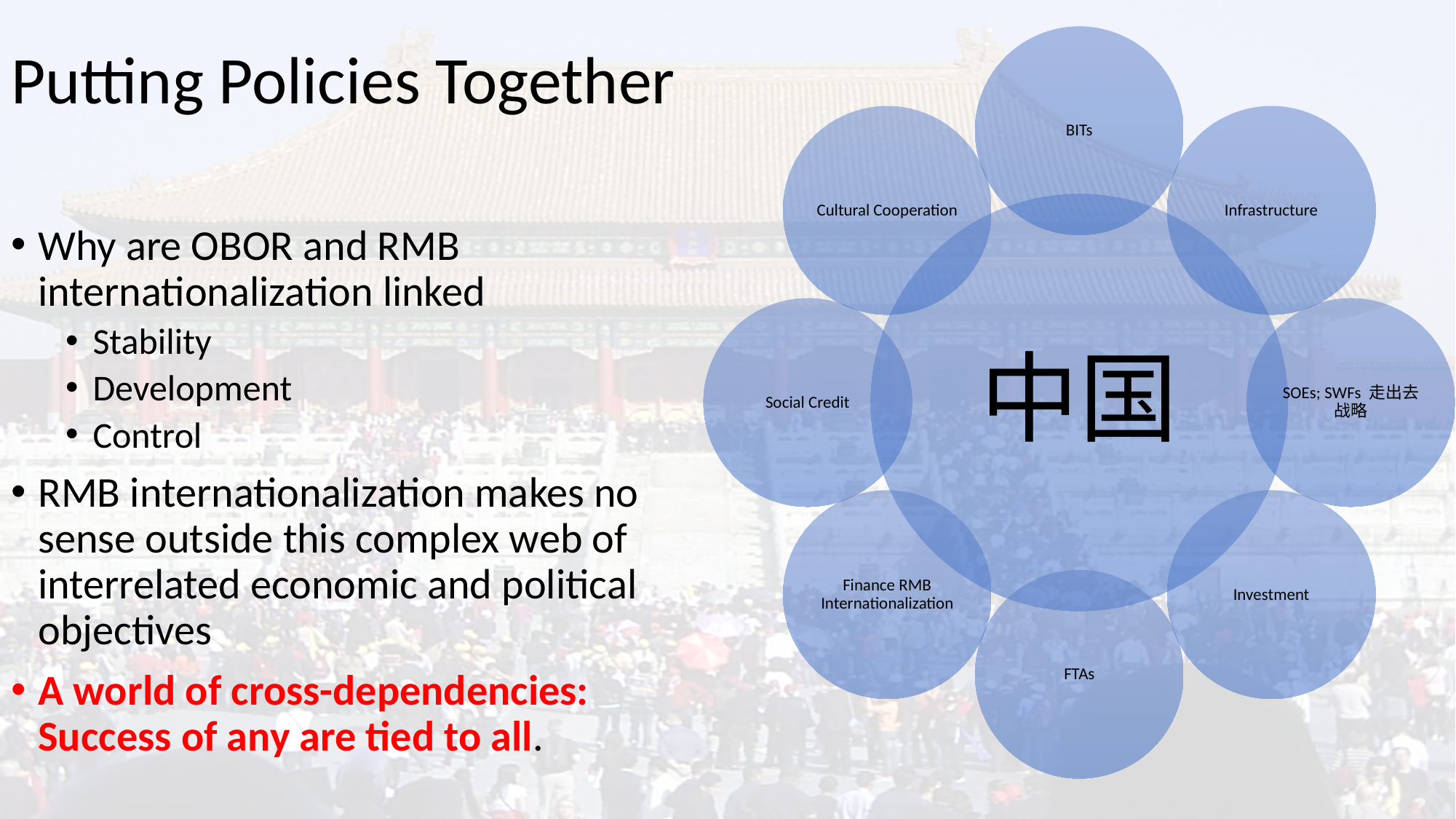

# Putting Policies Together
中国
BITs
Infrastructure
SOEs; SWFs 走出去战略
Investment
FTAs
Finance RMB Internationalization
Social Credit
Cultural Cooperation
Why are OBOR and RMB internationalization linked
Stability
Development
Control
RMB internationalization makes no sense outside this complex web of interrelated economic and political objectives
A world of cross-dependencies: Success of any are tied to all.